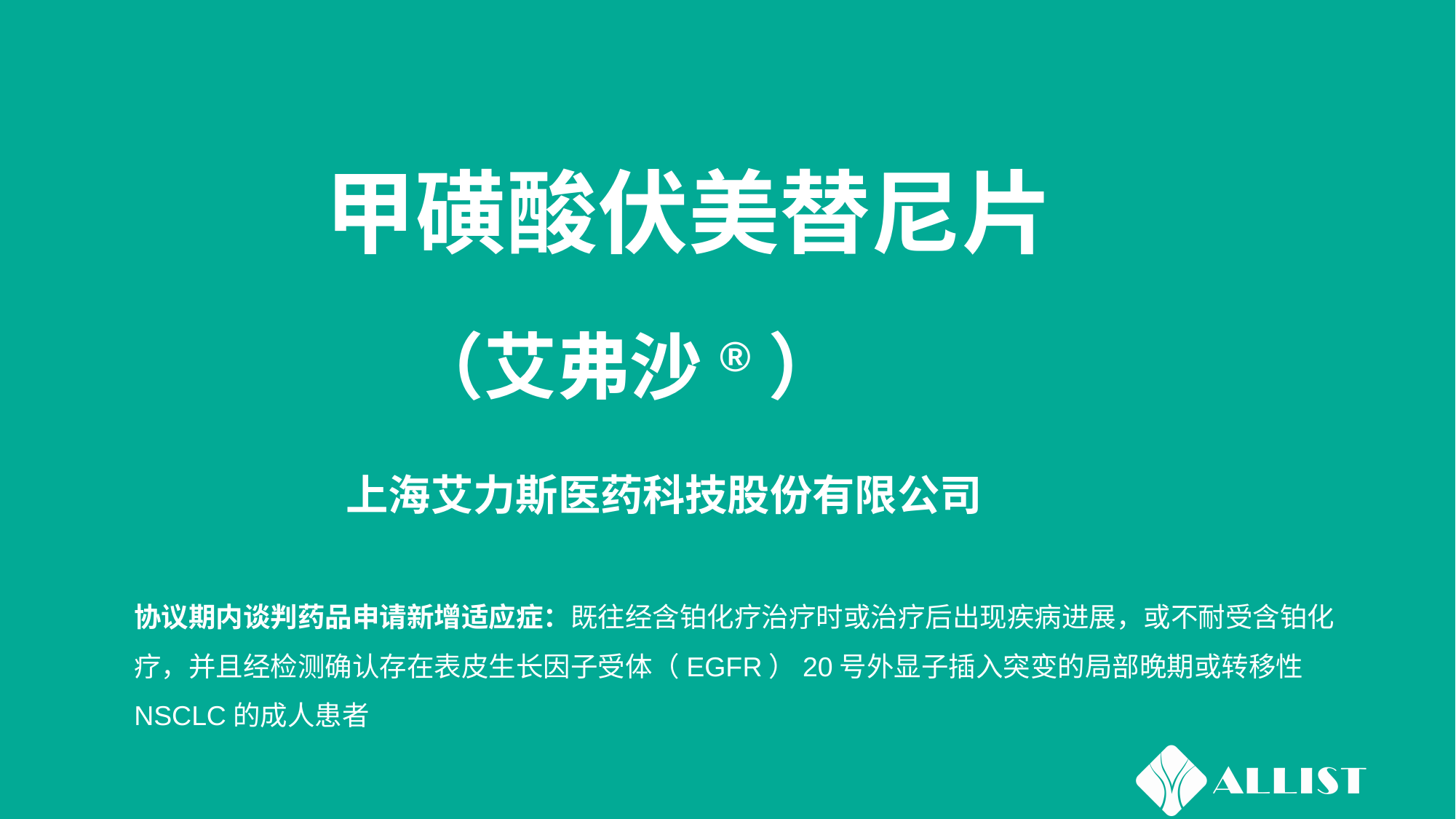

甲磺酸伏美替尼片
（艾弗沙®）
上海艾力斯医药科技股份有限公司
协议期内谈判药品申请新增适应症：既往经含铂化疗治疗时或治疗后出现疾病进展，或不耐受含铂化疗，并且经检测确认存在表皮生长因子受体（EGFR）20号外显子插入突变的局部晚期或转移性NSCLC的成人患者